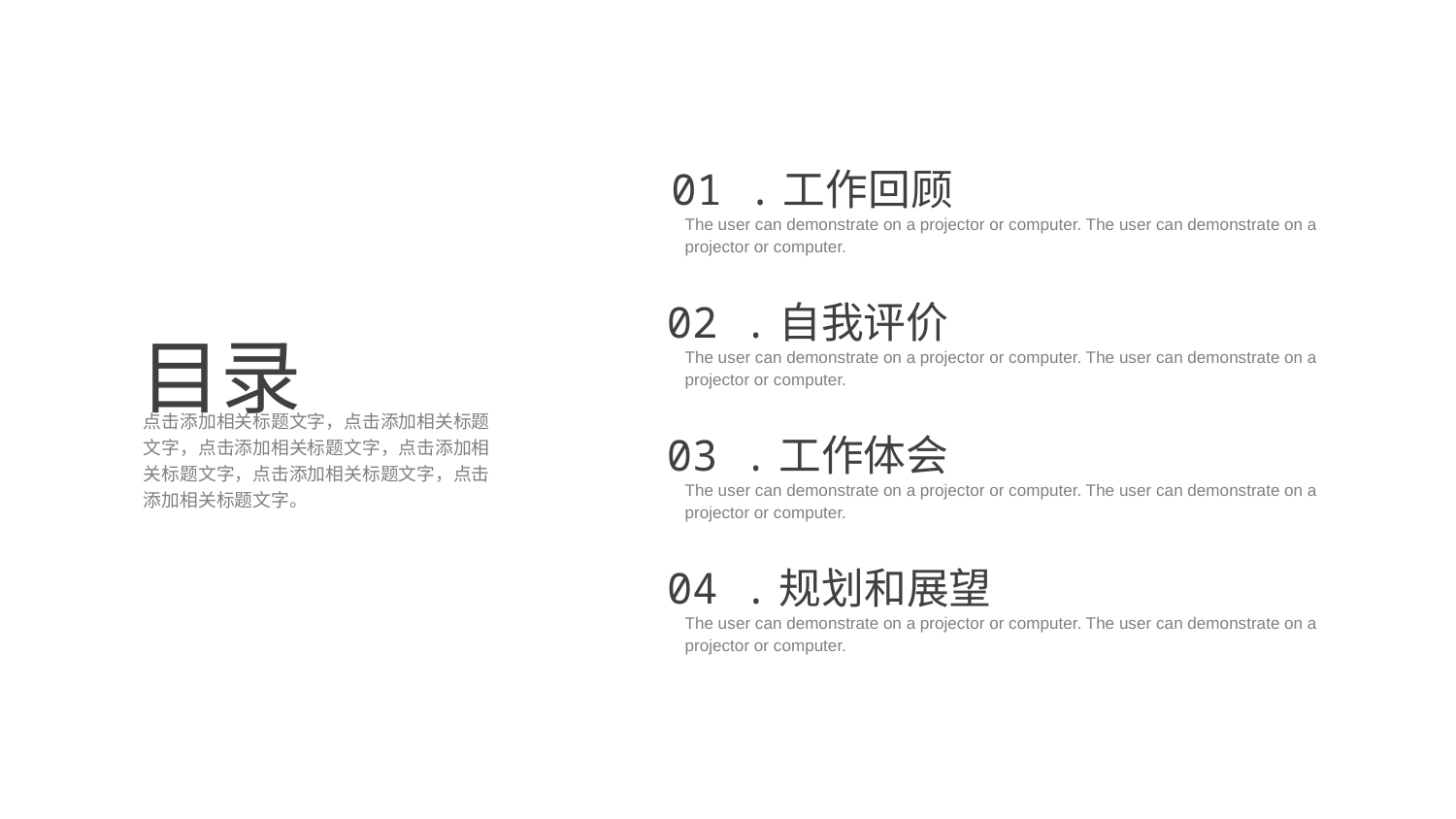

01 .工作回顾
The user can demonstrate on a projector or computer. The user can demonstrate on a projector or computer.
02 .自我评价
目录
The user can demonstrate on a projector or computer. The user can demonstrate on a projector or computer.
点击添加相关标题文字，点击添加相关标题文字，点击添加相关标题文字，点击添加相关标题文字，点击添加相关标题文字，点击添加相关标题文字。
03 .工作体会
The user can demonstrate on a projector or computer. The user can demonstrate on a projector or computer.
04 .规划和展望
The user can demonstrate on a projector or computer. The user can demonstrate on a projector or computer.